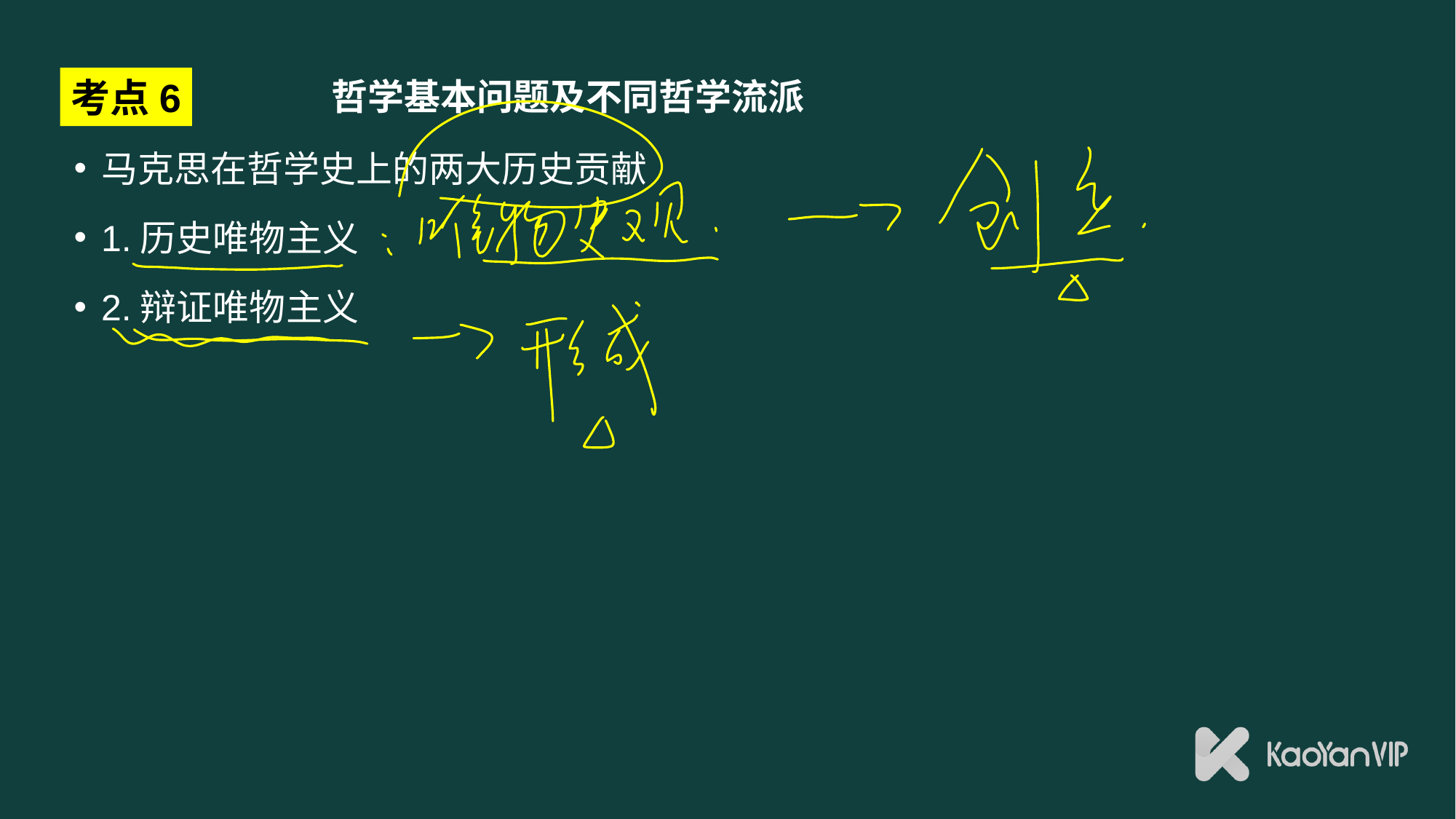

# 哲学基本问题及不同哲学流派
考点6
马克思在哲学史上的两大历史贡献
1.历史唯物主义
2.辩证唯物主义